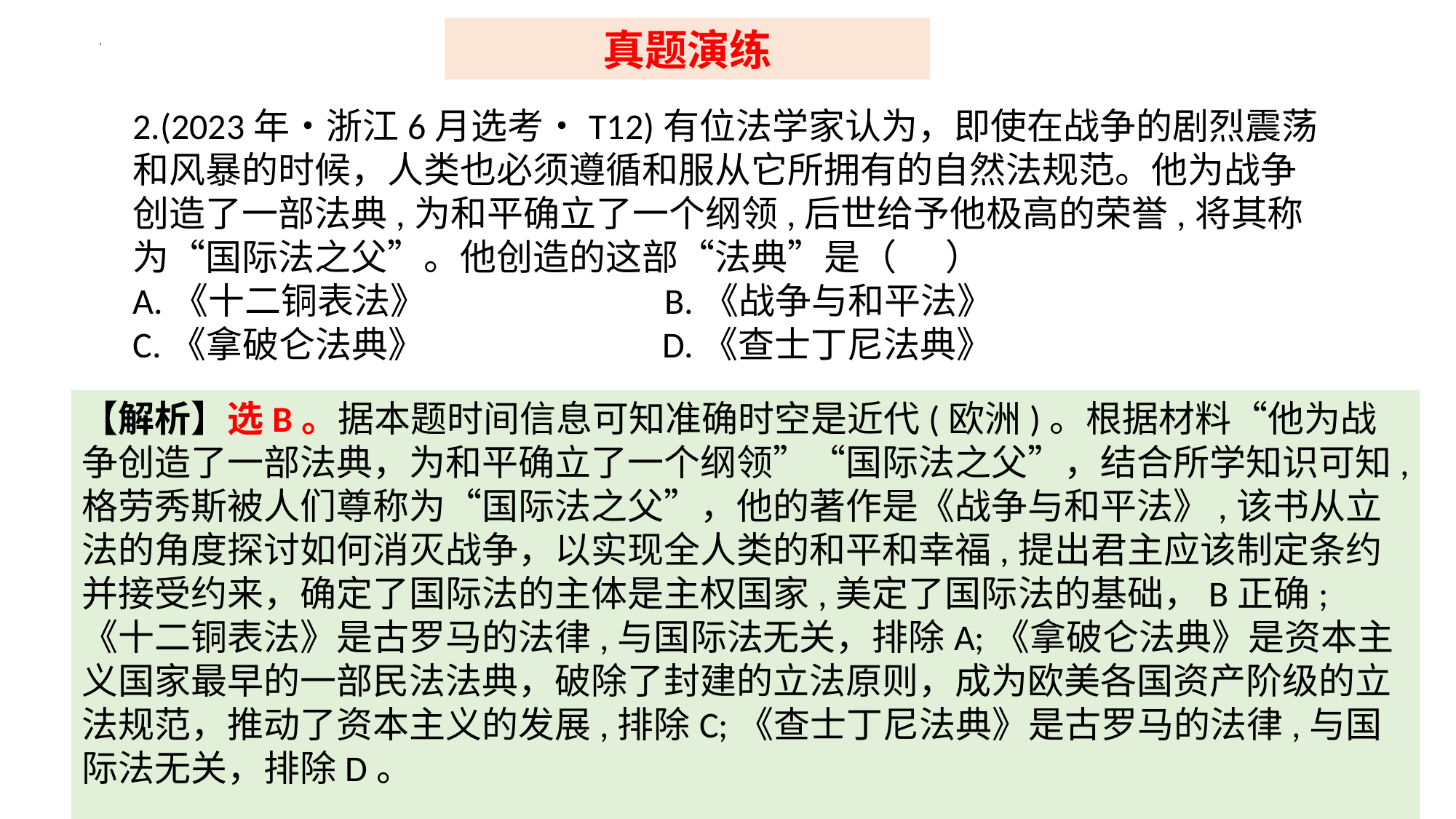

真题演练
2.(2023年・浙江6月选考・T12)有位法学家认为，即使在战争的剧烈震荡和风暴的时候，人类也必须遵循和服从它所拥有的自然法规范。他为战争创造了一部法典,为和平确立了一个纲领,后世给予他极高的荣誉,将其称为“国际法之父”。他创造的这部“法典”是（      ）
A.《十二铜表法》                            B.《战争与和平法》
C.《拿破仑法典》                            D.《查士丁尼法典》
【解析】选B。据本题时间信息可知准确时空是近代(欧洲)。根据材料“他为战争创造了一部法典，为和平确立了一个纲领”“国际法之父”，结合所学知识可知,格劳秀斯被人们尊称为“国际法之父”，他的著作是《战争与和平法》,该书从立法的角度探讨如何消灭战争，以实现全人类的和平和幸福,提出君主应该制定条约并接受约来，确定了国际法的主体是主权国家,美定了国际法的基础，B正确;《十二铜表法》是古罗马的法律,与国际法无关，排除A;《拿破仑法典》是资本主义国家最早的一部民法法典，破除了封建的立法原则，成为欧美各国资产阶级的立法规范，推动了资本主义的发展,排除C;《查士丁尼法典》是古罗马的法律,与国际法无关，排除D。